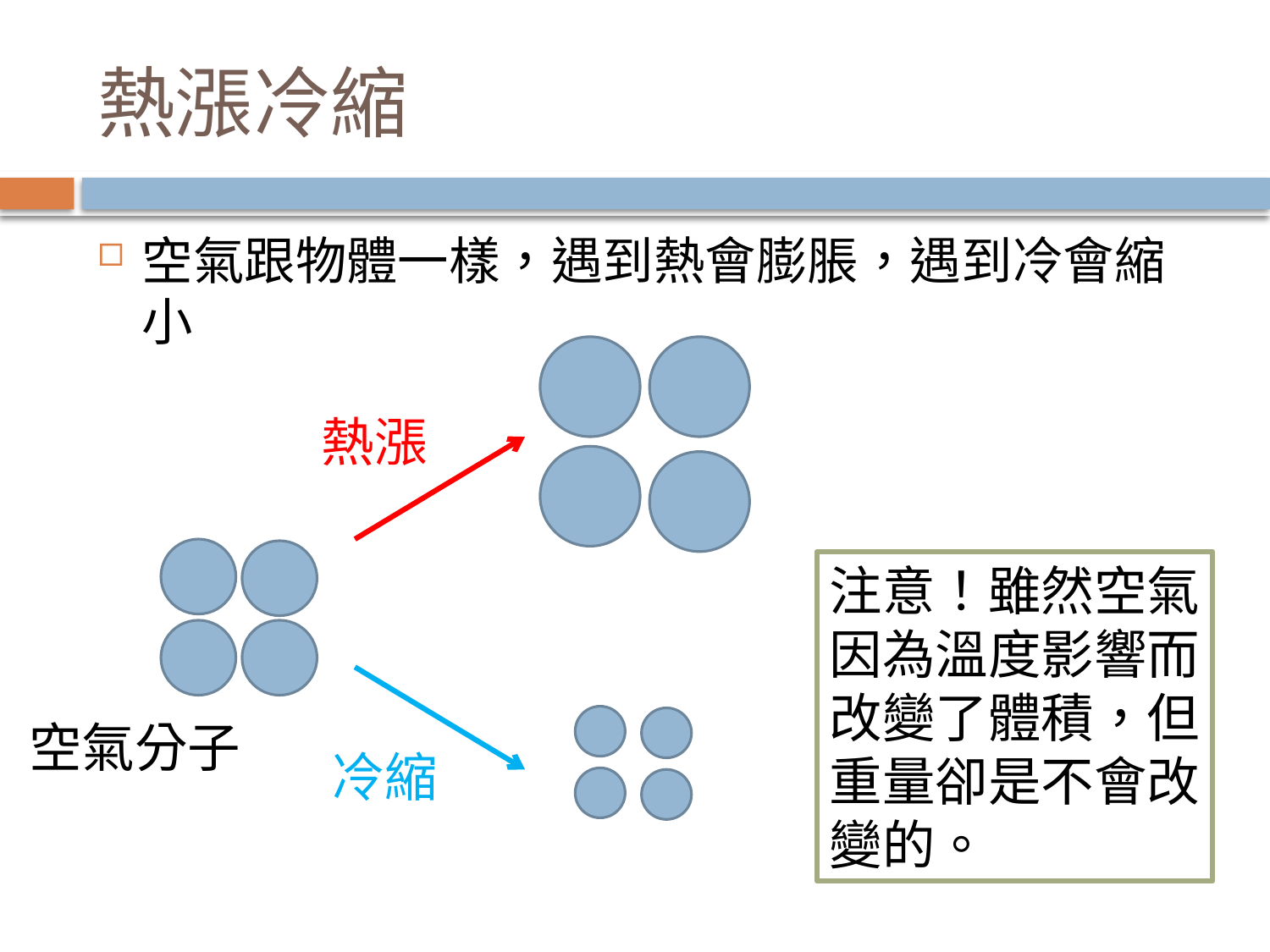

# 熱漲冷縮
空氣跟物體一樣，遇到熱會膨脹，遇到冷會縮小

熱漲

注意！雖然空氣
因為溫度影響而
改變了體積，但
重量卻是不會改
變的。
冷縮

空氣分子